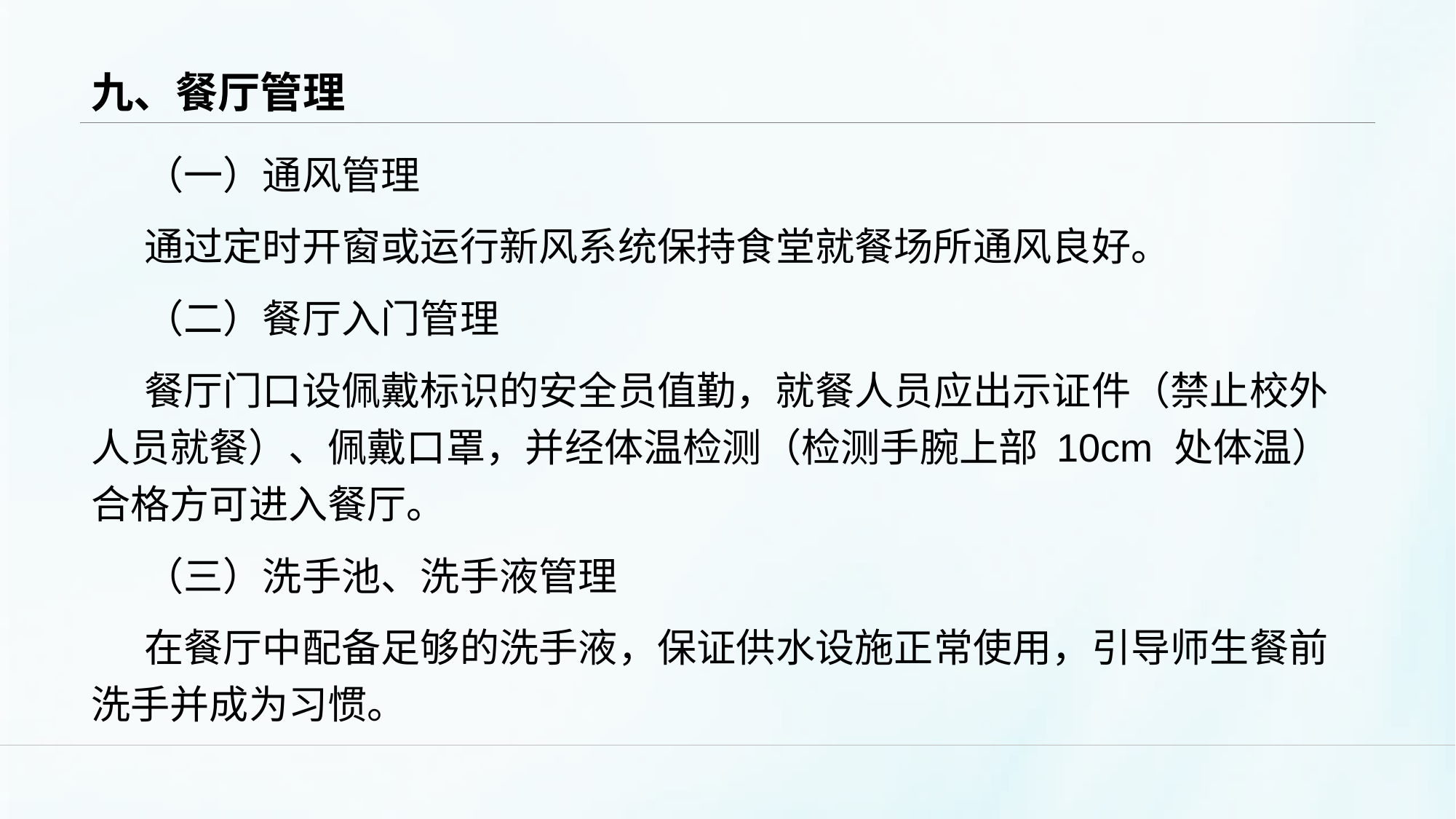

# 九、餐厅管理
（一）通风管理
通过定时开窗或运行新风系统保持食堂就餐场所通风良好。
（二）餐厅入门管理
餐厅门口设佩戴标识的安全员值勤，就餐人员应出示证件（禁止校外人员就餐）、佩戴口罩，并经体温检测（检测手腕上部 10cm 处体温）合格方可进入餐厅。
（三）洗手池、洗手液管理
在餐厅中配备足够的洗手液，保证供水设施正常使用，引导师生餐前洗手并成为习惯。